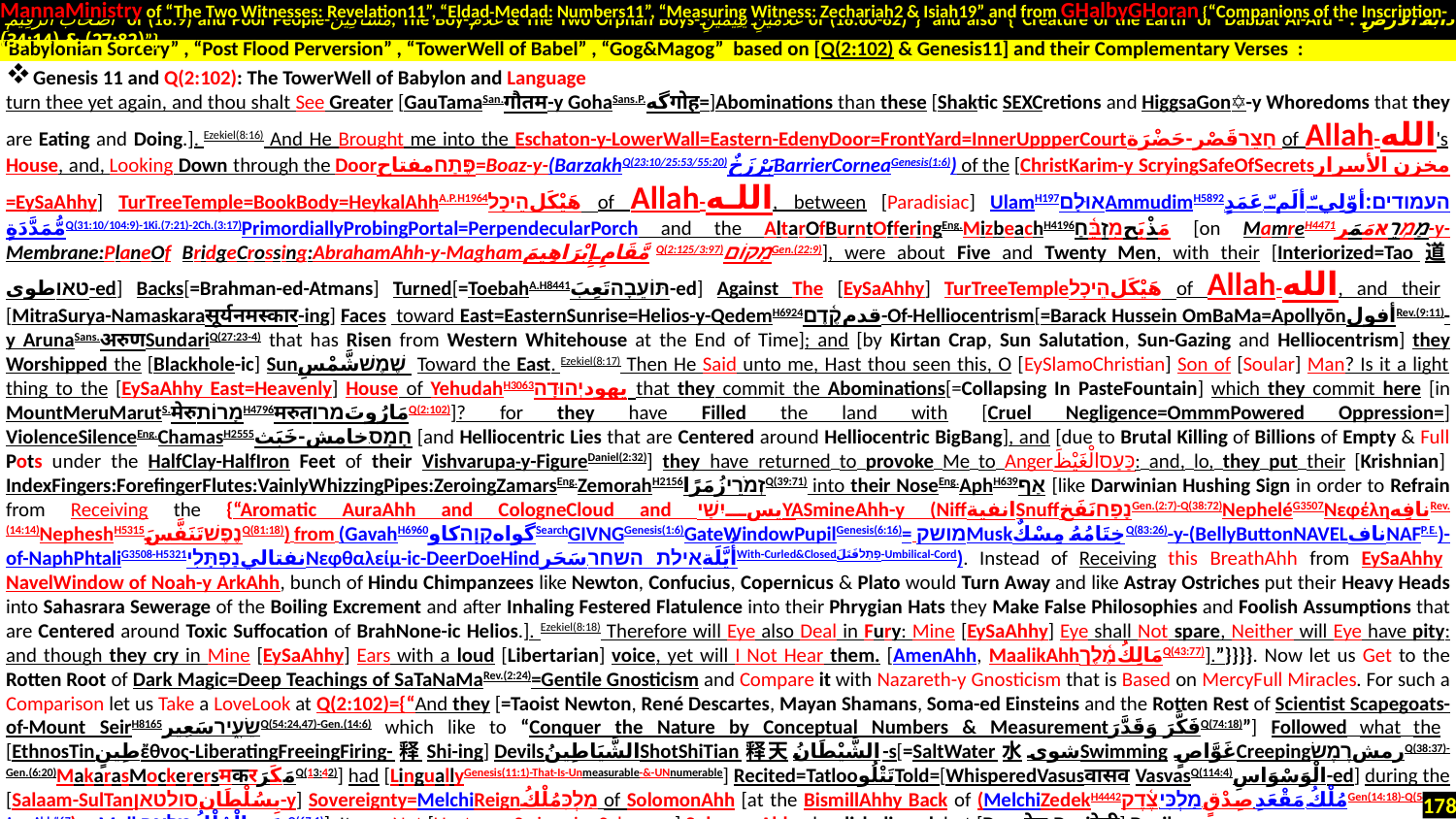

MannaMinistry of “The Two Witnesses: Revelation11”, “Eldad-Medad: Numbers11”, “Measuring Witness: Zechariah2 & Isiah19” and from GHalbyGHoran {“Companions of the Inscription-
 أَصْحَابَ الرَّقِيمِ  of (18:9) and Poor People-مَسَاكِينَ, The Boy-غُلَامُ & The Two Orphan Boys-غُلَامَيْنِ يَتِيمَيْنِ of (18:60-82)”}  and also  {“Creature of the Earth  or  Dabbat Al-Ard - دَابَّةُ الْأَرْضِ : (27:82) & (34:14)”}
.
Genesis 11 and Q(2:102): The TowerWell of Babylon and Language
turn thee yet again, and thou shalt See Greater [GauTamaSan.गौतम-y GohaSans.P.گهगोह=]Abominations than these [Shaktic SEXCretions and HiggsaGon✡-y Whoredoms that they are Eating and Doing.]. Ezekiel(8:16) And He Brought me into the Eschaton-y-LowerWall=Eastern-EdenyDoor=FrontYard=InnerUppperCourtחָצֵרقَصْر-حَضْرَة of Allah-الله's House, and, Looking Down through the Doorפֶּתַחمفتاح=Boaz-y-(BarzakhQ(23:10/25:53/55:20)بَرْزَخٌBarrierCorneaGenesis(1:6)) of the [ChristKarim-y ScryingSafeOfSecretsمخزن الأسرار =EySaAhhy] TurTreeTemple=BookBody=HeykalAhhA.P.H1964هَيْكَلהֵיכָל of Allah-الله, between [Paradisiac] UlamH197אוּלָםAmmudimH5892העמודים:أوّلِيّ ألَمّ عَمَدٍ مُّمَدَّدَةٍQ(31:10/104:9)-1Ki.(7:21)-2Ch.(3:17)PrimordiallyProbingPortal=PerpendecularPorch and the AltarOfBurntOfferingEng.MizbeachH4196مَذْبَحמִזְבֵּ֫חַ [on MamreH4471מַמְרֵאمَمَر-y-Membrane:PlaneOf BridgeCrossing:AbrahamAhh-y-Maghamمَّقَامِ إِبْرَاهِيمَQ(2:125/3:97)מָקוֹםGen.(22:9)], were about Five and Twenty Men, with their [Interiorized=Tao道טאוطوی-ed] Backs[=Brahman-ed-Atmans] Turned[=ToebahA.H8441תּוֹעֵבָהتَعِبَ-ed] Against The [EySaAhhy] TurTreeTempleهَيْكَلהֵיכָל of Allah-الله, and their [MitraSurya-Namaskaraसूर्यनमस्कार-ing] Faces  toward East=EasternSunrise=Helios-y-QedemH6924قدمקֶ֫דֶם-Of-Helliocentrism[=Barack Hussein OmBaMa=ApollyōnأفولRev.(9:11)-y ArunaSans.अरुणSundariQ(27:23-4) that has Risen from Western Whitehouse at the End of Time]; and [by Kirtan Crap, Sun Salutation, Sun-Gazing and Helliocentrism] they Worshipped the [Blackhole-ic] Sunשֶׁמֶשׁشَّمْسِ  Toward the East. Ezekiel(8:17) Then He Said unto me, Hast thou seen this, O [EySlamoChristian] Son of [Soular] Man? Is it a light thing to the [EySaAhhy East=Heavenly] House of YehudahH3063يهودיְהוּדָה that they commit the Abominations[=Collapsing In PasteFountain] which they commit here [in MountMeruMarutS.मेरुמָרוֹתH4796मरुतمَارُوتَמרוQ(2:102)]? for they have Filled the land with [Cruel Negligence=OmmmPowered Oppression=] ViolenceSilenceEng.ChamasH2555חָמָס.خامش-خَبَث [and Helliocentric Lies that are Centered around Helliocentric BigBang], and [due to Brutal Killing of Billions of Empty & Full Pots under the HalfClay-HalfIron Feet of their Vishvarupa-y-FigureDaniel(2:32)] they have returned to provoke Me to Angerכַּעַסالْغَيْظَ: and, lo, they put their [Krishnian] IndexFingers:ForefingerFlutes:VainlyWhizzingPipes:ZeroingZamarsEng.ZemorahH2156זְמֹרֵיزُمَرًاQ(39:71) into their NoseEng.AphH639אַף [like Darwinian Hushing Sign in order to Refrain from Receiving the {“Aromatic AuraAhh and CologneCloud and یسיִשַׁיYASmineAhh-y (NiffانفیةSnuffנָפַחنَفَخGen.(2:7)-Q(38:72)NepheléG3507ΝεφέληنافِهRev.(14:14)NepheshH5315נֶפֶשׁتَنَفَّسَQ(81:18)) from (GavahH6960گواهקָוָהکاوSearchGIVNGGenesis(1:6)GateWindowPupilGenesis(6:16)= מושקMuskخِتَامُهُ مِسْكٌQ(83:26)-y-(BellyButtonNAVELنافNAFP.E.)-of-NaphPhtaliG3508-H5321نفتاليנַפְתָּלִיΝεφθαλείμ-ic-DeerDoeHindسَحَر‎.أُيَّلَةאילת השחרWith-Curled&Closedפָתַלفَتَلَ-Umbilical-Cord). Instead of Receiving this BreathAhh from EySaAhhy NavelWindow of Noah-y ArkAhh, bunch of Hindu Chimpanzees like Newton, Confucius, Copernicus & Plato would Turn Away and like Astray Ostriches put their Heavy Heads into Sahasrara Sewerage of the Boiling Excrement and after Inhaling Festered Flatulence into their Phrygian Hats they Make False Philosophies and Foolish Assumptions that are Centered around Toxic Suffocation of BrahNone-ic Helios.]. Ezekiel(8:18) Therefore will Eye also Deal in Fury: Mine [EySaAhhy] Eye shall Not spare, Neither will Eye have pity: and though they cry in Mine [EySaAhhy] Ears with a loud [Libertarian] voice, yet will I Not Hear them. [AmenAhh, MaalikAhhمَالِكُמֶ֫לֶךQ(43:77)].”}}}}. Now let us Get to the Rotten Root of Dark Magic=Deep Teachings of SaTaNaMaRev.(2:24)=Gentile Gnosticism and Compare it with Nazareth-y Gnosticism that is Based on MercyFull Miracles. For such a Comparison let us Take a LoveLook at Q(2:102)={“And they [=Taoist Newton, René Descartes, Mayan Shamans, Soma-ed Einsteins and the Rotten Rest of Scientist Scapegoats-of-Mount SeirH8165שֵׂעִ֑ירسَعِيرQ(54:24,47)-Gen.(14:6) which like to “Conquer the Nature by Conceptual Numbers & Measurementفَكَّرَ وَقَدَّرَQ(74:18)”] Followed what the [EthnosTinطِينٍἔθνος-LiberatingFreeingFiring-释Shi-ing] DevilsالشَّيَاطِينُShotShiTian释天الشَّيْطَانُ-s[=SaltWater水شویSwimming غَوَّاصٍCreepingرمشרֶמֶשׂQ(38:37)-Gen.(6:20)MakarasMockerersमकरمَكَرَQ(13:42)] had [LinguallyGenesis(11:1)-That-Is-Unmeasurable-&-UNnumerable] Recited=TatlooتَتْلُوTold=[WhisperedVasusवासव VasvasQ(114:4)الْوَسْوَاسِ-ed] during the [Salaam-SulTanبِسُلْطَانסולטאן-y] Sovereignty=MelchiReignמַלְכִּمُلْكُ of SolomonAhh [at the BismillAhhy Back of (MelchiZedekH4442مُلْكُ مَقْعَدِ صِدْقٍ.מַלְכִּי־צֶ֫דֶקGen(14:18)-Q(54:55)-AsuraAhh#67)-y-Mulkبِيَدِهِ الْمُلْكُמַלְאָךְQ(67:1)]. It was Not [UpstreamSwimmingSalmon-y] SolomonAhh who disbelieved, but [Devaदेव-Deviदेवी] Devilsدیو
“Babylonian Sorcery” , “Post Flood Perversion” , “TowerWell of Babel” , “Gog&Magog”  based on [Q(2:102) & Genesis11] and their Complementary Verses  :
178